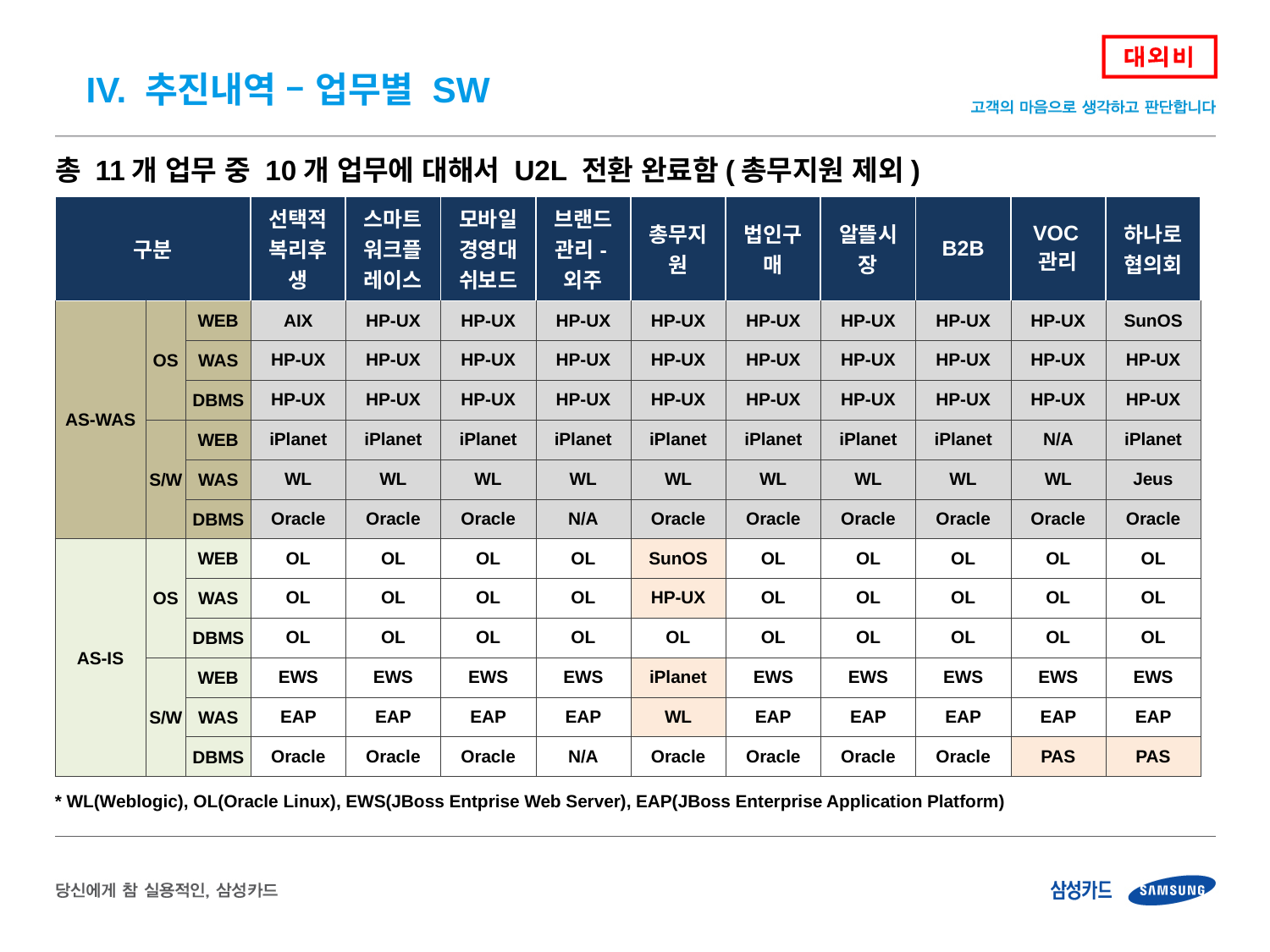

IV. 추진내역 – 업무별 SW
총 11개 업무 중 10개 업무에 대해서 U2L 전환 완료함(총무지원 제외)
| 구분 |  |  | 선택적복리후생 | 스마트워크플레이스 | 모바일경영대쉬보드 | 브랜드관리-외주 | 총무지원 | 법인구매 | 알뜰시장 | B2B | VOC관리 | 하나로협의회 |
| --- | --- | --- | --- | --- | --- | --- | --- | --- | --- | --- | --- | --- |
| AS-WAS | OS | WEB | AIX | HP-UX | HP-UX | HP-UX | HP-UX | HP-UX | HP-UX | HP-UX | HP-UX | SunOS |
|  |  | WAS | HP-UX | HP-UX | HP-UX | HP-UX | HP-UX | HP-UX | HP-UX | HP-UX | HP-UX | HP-UX |
|  |  | DBMS | HP-UX | HP-UX | HP-UX | HP-UX | HP-UX | HP-UX | HP-UX | HP-UX | HP-UX | HP-UX |
|  | S/W | WEB | iPlanet | iPlanet | iPlanet | iPlanet | iPlanet | iPlanet | iPlanet | iPlanet | N/A | iPlanet |
|  |  | WAS | WL | WL | WL | WL | WL | WL | WL | WL | WL | Jeus |
|  |  | DBMS | Oracle | Oracle | Oracle | N/A | Oracle | Oracle | Oracle | Oracle | Oracle | Oracle |
| AS-IS | OS | WEB | OL | OL | OL | OL | SunOS | OL | OL | OL | OL | OL |
|  |  | WAS | OL | OL | OL | OL | HP-UX | OL | OL | OL | OL | OL |
|  |  | DBMS | OL | OL | OL | OL | OL | OL | OL | OL | OL | OL |
|  | S/W | WEB | EWS | EWS | EWS | EWS | iPlanet | EWS | EWS | EWS | EWS | EWS |
|  |  | WAS | EAP | EAP | EAP | EAP | WL | EAP | EAP | EAP | EAP | EAP |
|  |  | DBMS | Oracle | Oracle | Oracle | N/A | Oracle | Oracle | Oracle | Oracle | PAS | PAS |
* WL(Weblogic), OL(Oracle Linux), EWS(JBoss Entprise Web Server), EAP(JBoss Enterprise Application Platform)